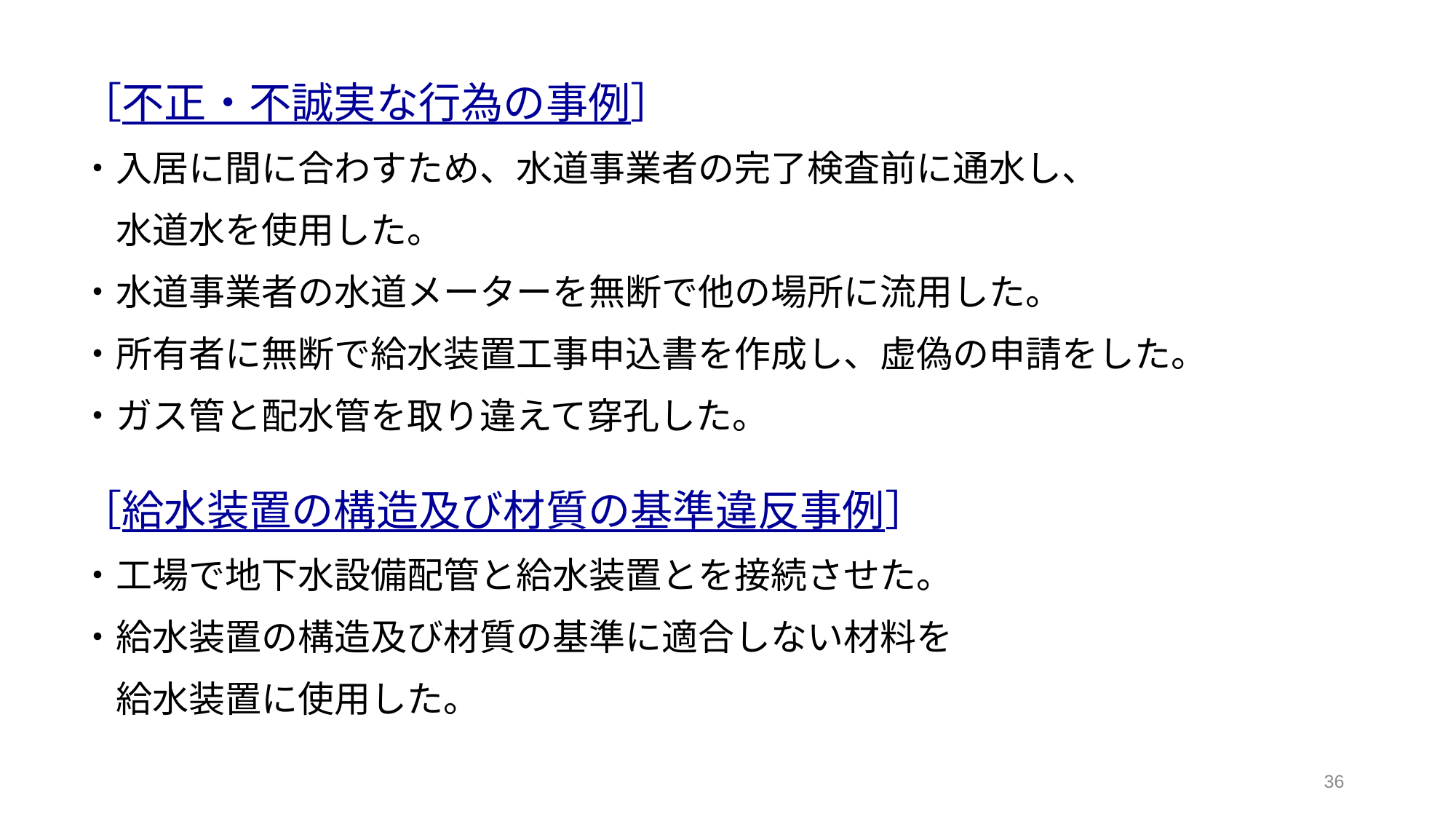

［不正・不誠実な行為の事例］
・入居に間に合わすため、水道事業者の完了検査前に通水し、
　水道水を使用した。
・水道事業者の水道メーターを無断で他の場所に流用した。
・所有者に無断で給水装置工事申込書を作成し、虚偽の申請をした。
・ガス管と配水管を取り違えて穿孔した。
［給水装置の構造及び材質の基準違反事例］
・工場で地下水設備配管と給水装置とを接続させた。
・給水装置の構造及び材質の基準に適合しない材料を
　給水装置に使用した。
36